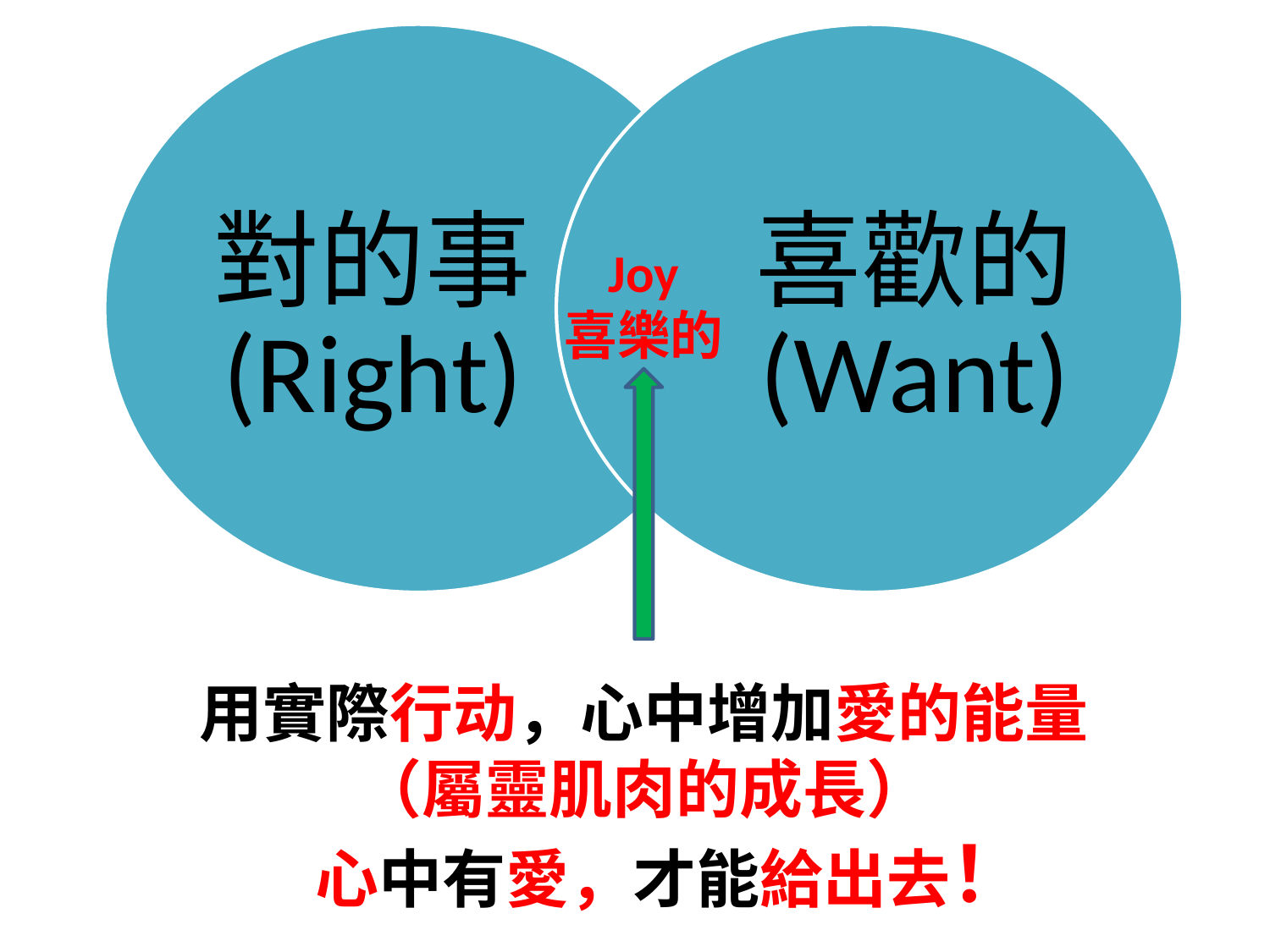

對的事
(Right)
喜歡的
(Want)
Joy
喜樂的

用實際行动，心中增加愛的能量
          （屬靈肌肉的成長）
       心中有愛，才能給出去！